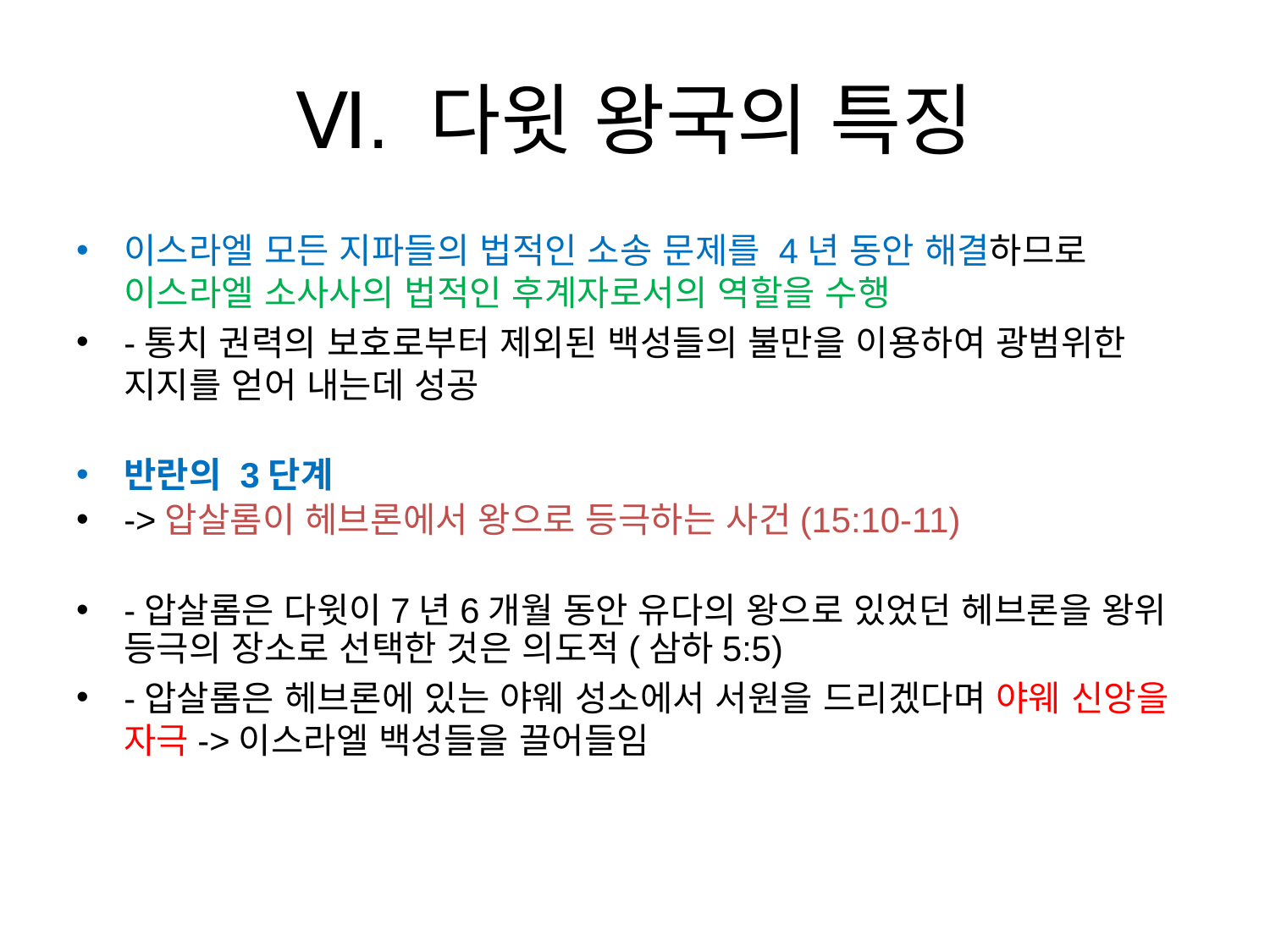

# Ⅵ. 다윗 왕국의 특징
이스라엘 모든 지파들의 법적인 소송 문제를 4년 동안 해결하므로 이스라엘 소사사의 법적인 후계자로서의 역할을 수행
-통치 권력의 보호로부터 제외된 백성들의 불만을 이용하여 광범위한 지지를 얻어 내는데 성공

반란의 3단계
->압살롬이 헤브론에서 왕으로 등극하는 사건(15:10-11)

-압살롬은 다윗이7년6개월 동안 유다의 왕으로 있었던 헤브론을 왕위 등극의 장소로 선택한 것은 의도적(삼하5:5)
-압살롬은 헤브론에 있는 야웨 성소에서 서원을 드리겠다며 야웨 신앙을 자극->이스라엘 백성들을 끌어들임